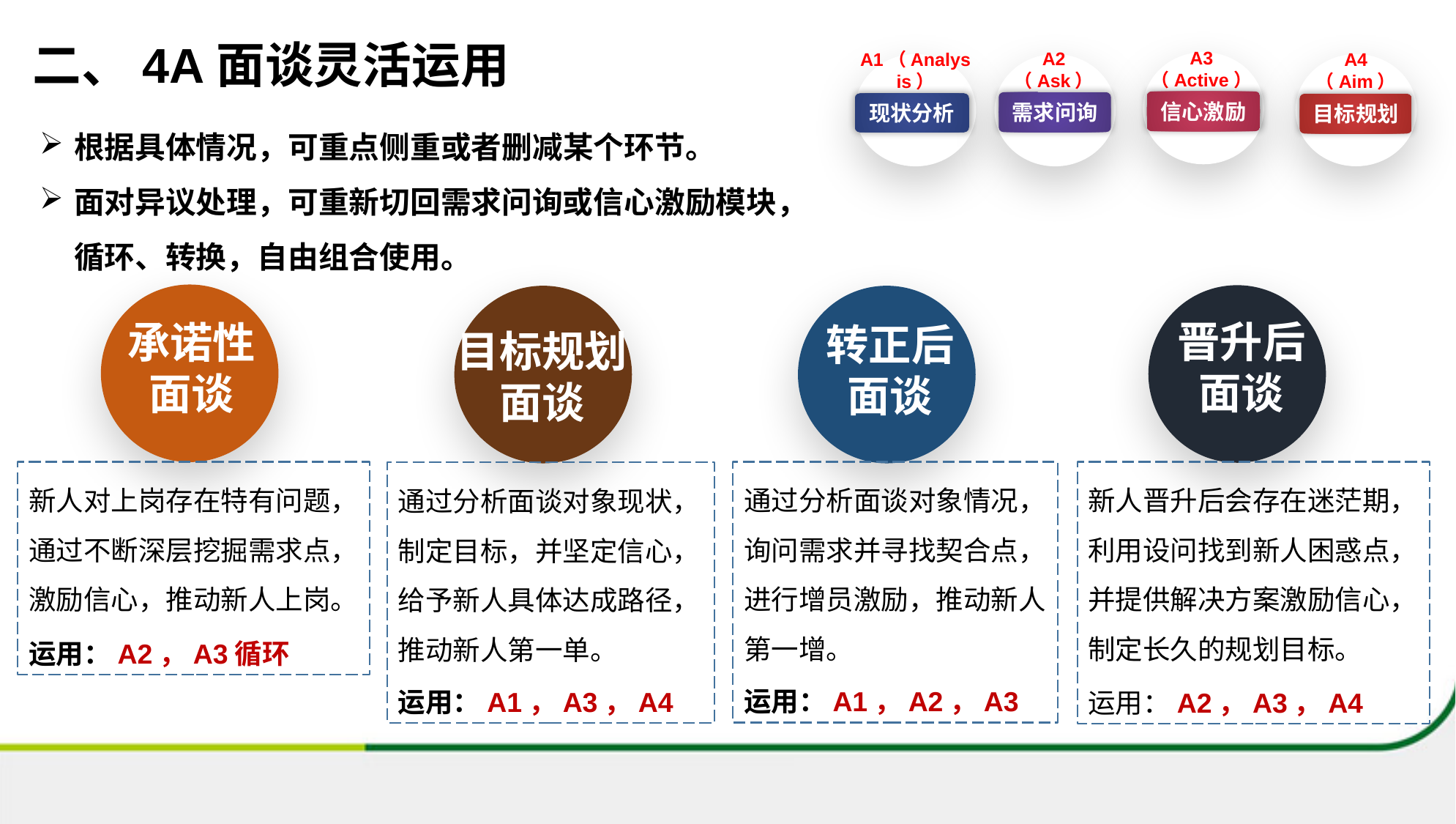

二、4A面谈灵活运用
A3
（Active）
A2
（Ask）
A1（Analysis）
A4
（Aim）

信心激励
需求问询
现状分析
目标规划
根据具体情况，可重点侧重或者删减某个环节。
面对异议处理，可重新切回需求问询或信心激励模块，循环、转换，自由组合使用。
OUR GOALS

晋升后
面谈

承诺性
面谈
转正后
面谈
目标规划
面谈
通过分析面谈对象情况，询问需求并寻找契合点，进行增员激励，推动新人第一增。
运用：A1，A2，A3
通过分析面谈对象现状，制定目标，并坚定信心，给予新人具体达成路径，推动新人第一单。
运用：A1，A3，A4
新人对上岗存在特有问题，通过不断深层挖掘需求点，激励信心，推动新人上岗。
运用：A2，A3循环
新人晋升后会存在迷茫期，利用设问找到新人困惑点，并提供解决方案激励信心，制定长久的规划目标。
运用：A2，A3，A4